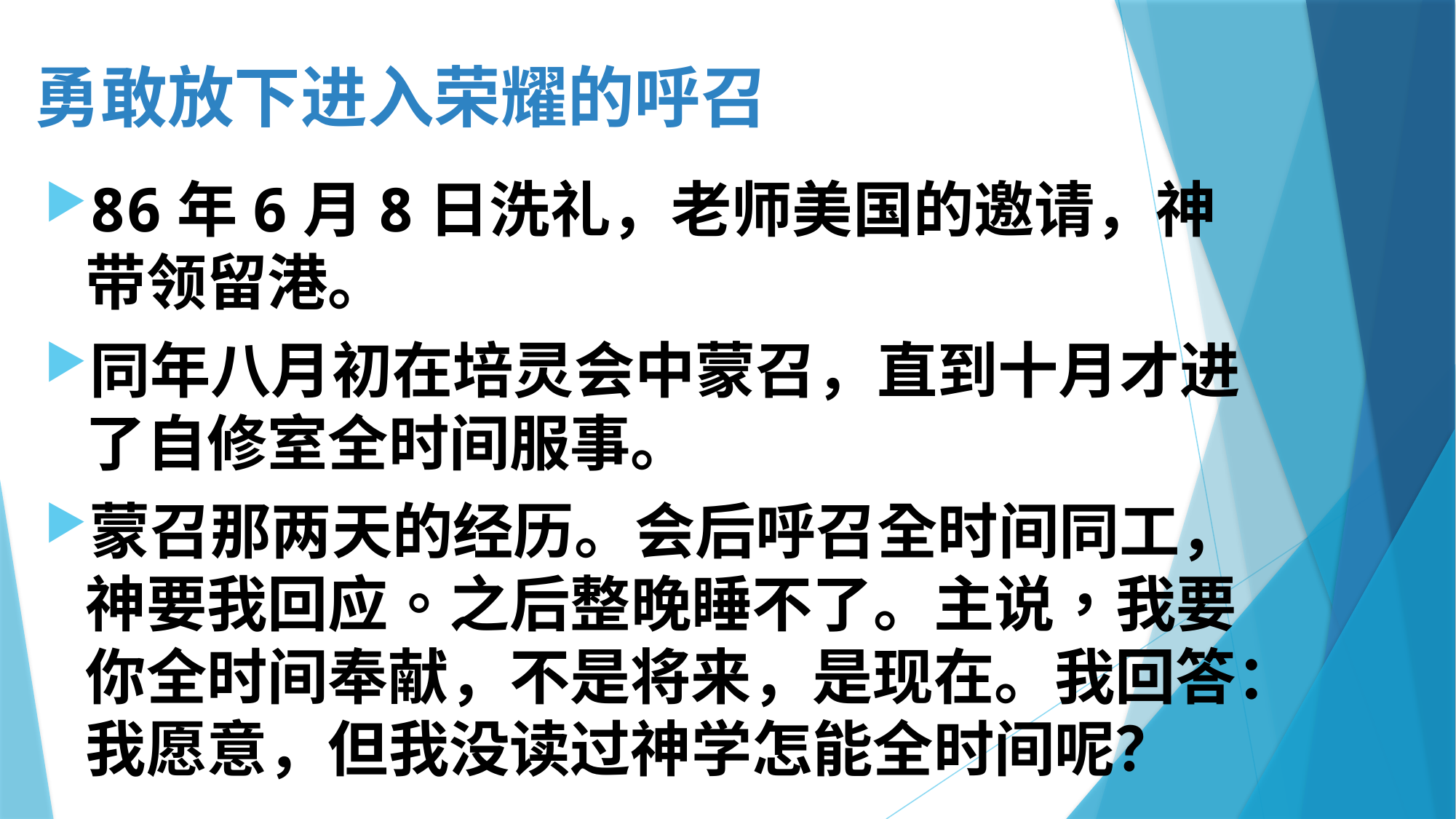

# 勇敢放下进入荣耀的呼召
86年6月8日洗礼，老师美国的邀请，神带领留港。
同年八月初在培灵会中蒙召，直到十月才进了自修室全时间服事。
蒙召那两天的经历。会后呼召全时间同工，神要我回应。之后整晚睡不了。主说，我要你全时间奉献，不是将来，是现在。我回答：我愿意，但我没读过神学怎能全时间呢？